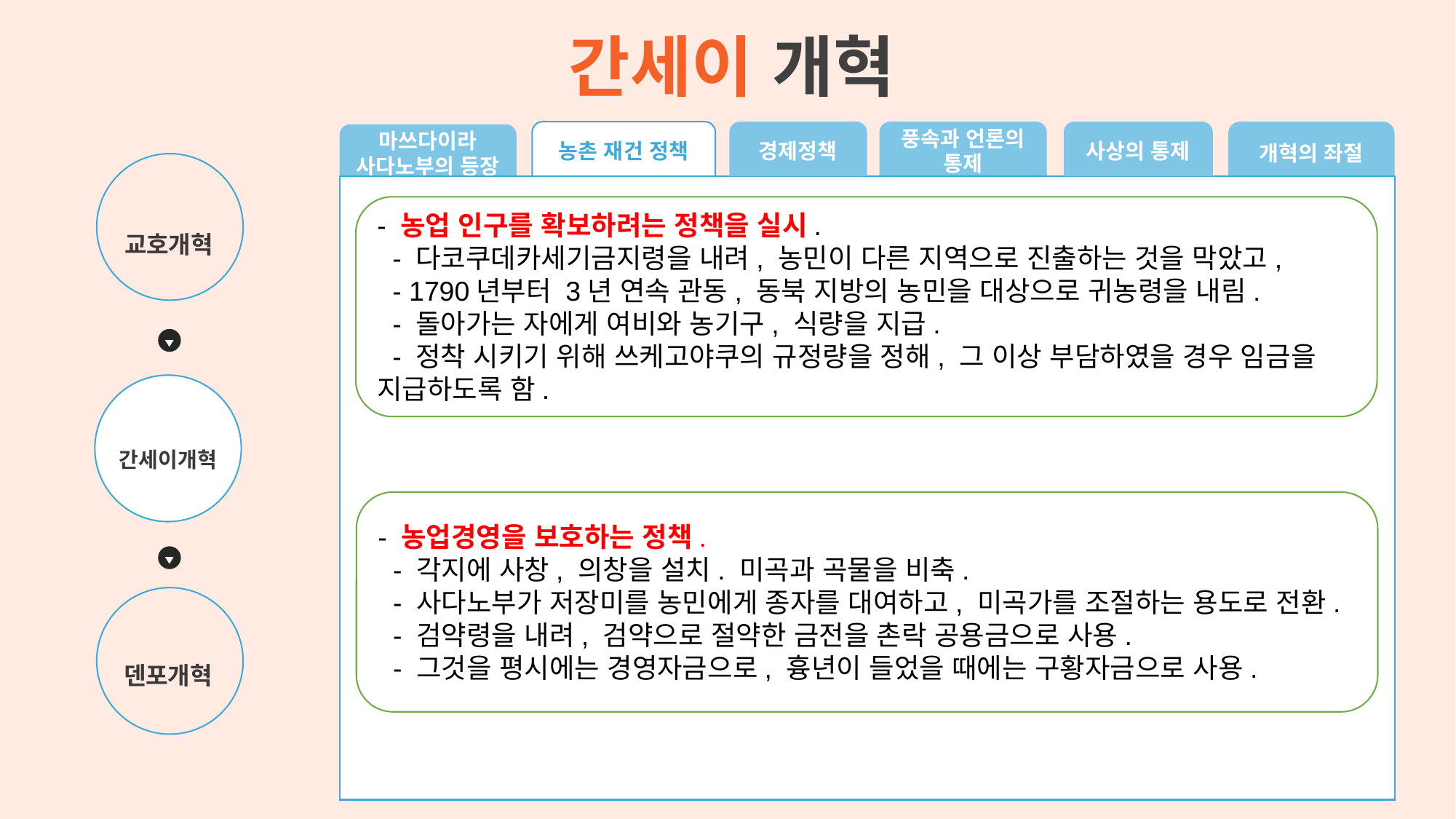

간세이 개혁
농촌 재건 정책
경제정책
풍속과 언론의 통제
사상의 통제
개혁의 좌절
마쓰다이라 사다노부의 등장

- 농업 인구를 확보하려는 정책을 실시.
  - 다코쿠데카세기금지령을 내려, 농민이 다른 지역으로 진출하는 것을 막았고,
  - 1790년부터 3년 연속 관동, 동북 지방의 농민을 대상으로 귀농령을 내림.
  - 돌아가는 자에게 여비와 농기구, 식량을 지급.
  - 정착 시키기 위해 쓰케고야쿠의 규정량을 정해, 그 이상 부담하였을 경우 임금을 지급하도록 함.
교호개혁
▶

간세이개혁
- 농업경영을 보호하는 정책.
  - 각지에 사창, 의창을 설치. 미곡과 곡물을 비축.
  - 사다노부가 저장미를 농민에게 종자를 대여하고, 미곡가를 조절하는 용도로 전환.
  - 검약령을 내려, 검약으로 절약한 금전을 촌락 공용금으로 사용.
  - 그것을 평시에는 경영자금으로, 흉년이 들었을 때에는 구황자금으로 사용.
▶

덴포개혁